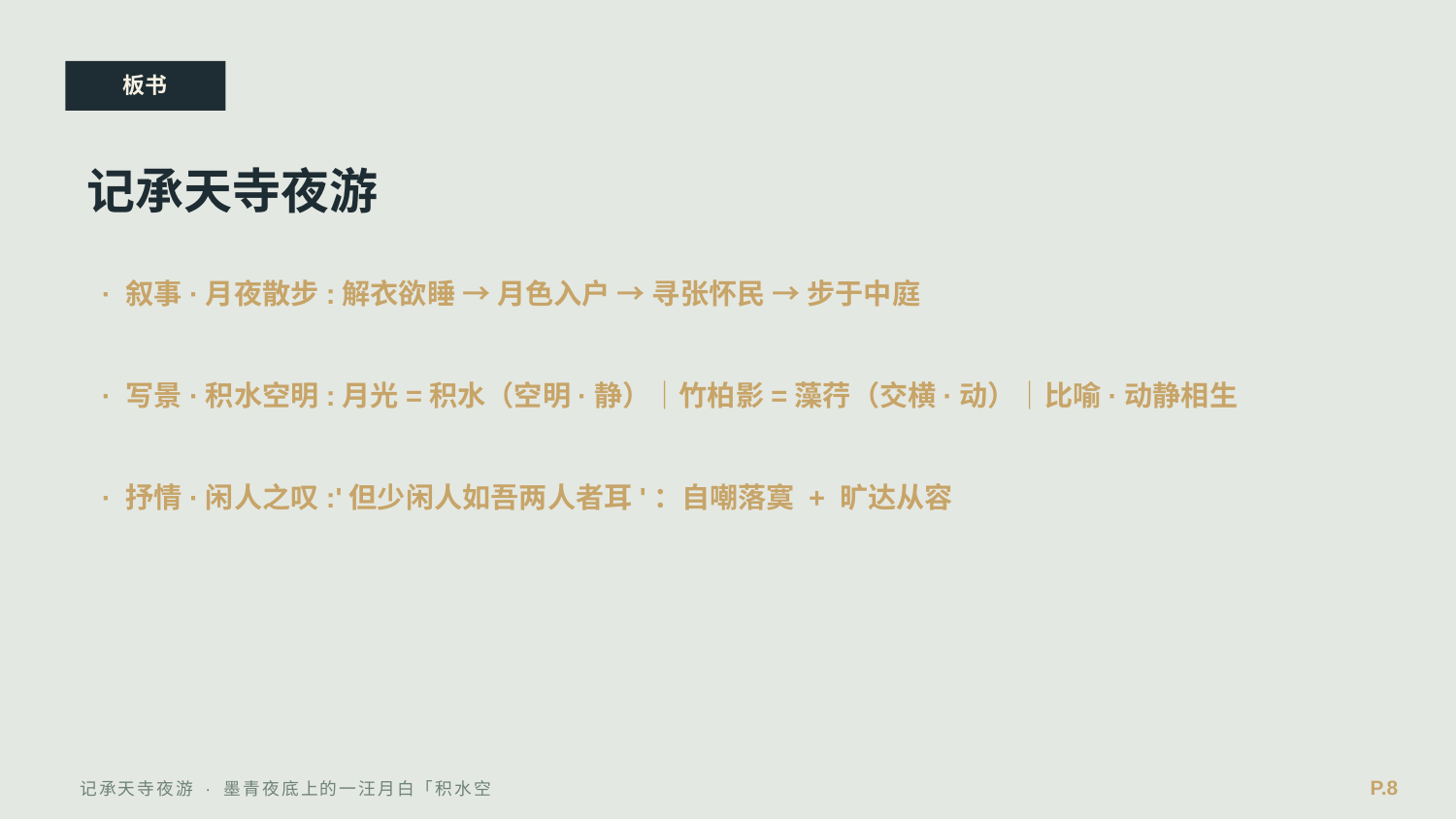

板书

记承天寺夜游
· 叙事·月夜散步:解衣欲睡 → 月色入户 → 寻张怀民 → 步于中庭
· 写景·积水空明:月光=积水（空明·静）｜竹柏影=藻荇（交横·动）｜比喻·动静相生
· 抒情·闲人之叹:'但少闲人如吾两人者耳'：自嘲落寞 + 旷达从容
P.8
记承天寺夜游 · 墨青夜底上的一汪月白「积水空